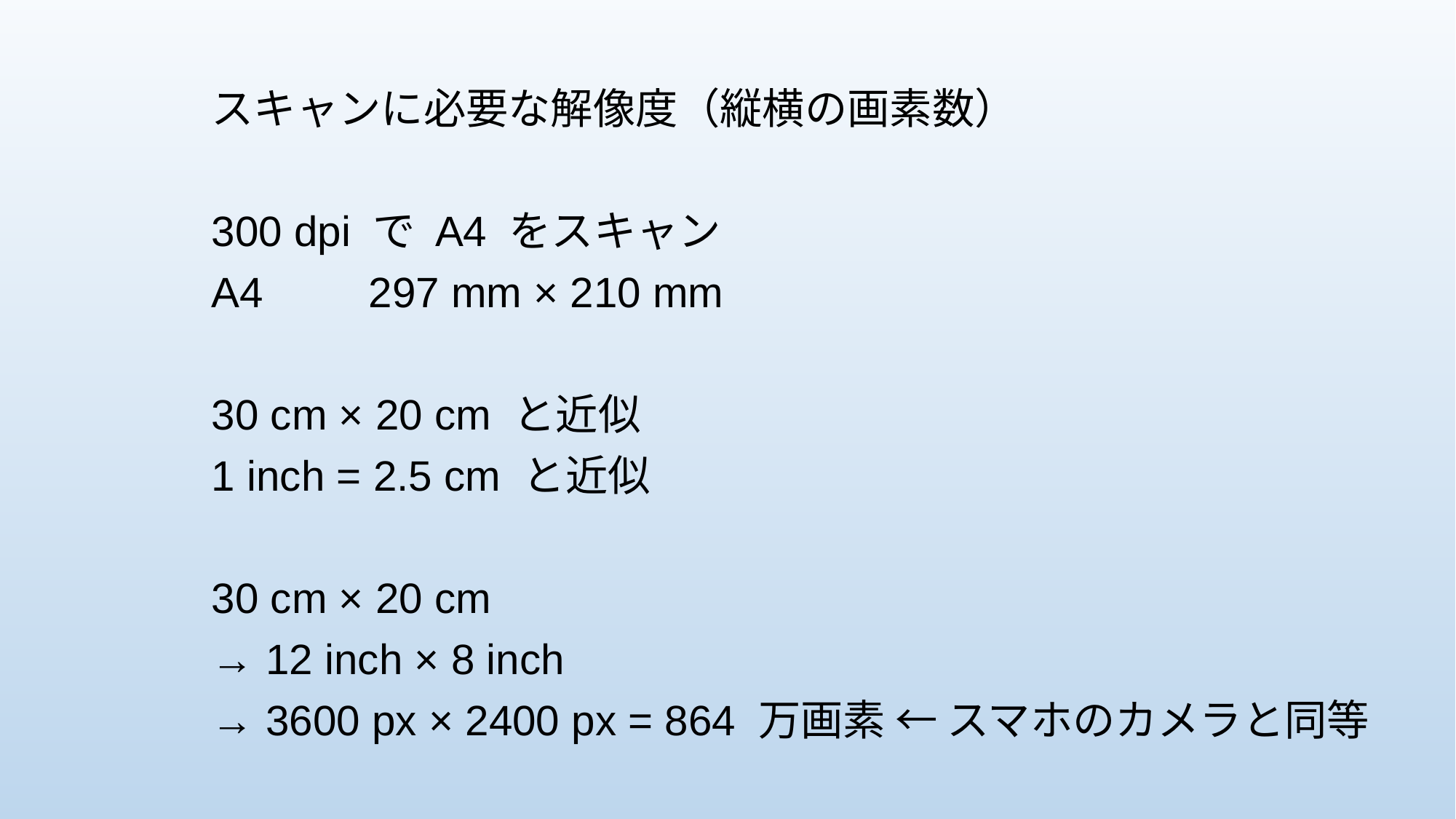

スキャンに必要な解像度（縦横の画素数）

300 dpi で A4 をスキャン
A4　　297 mm × 210 mm

30 cm × 20 cm と近似
1 inch = 2.5 cm と近似

30 cm × 20 cm
→ 12 inch × 8 inch
→ 3600 px × 2400 px = 864 万画素 ← スマホのカメラと同等